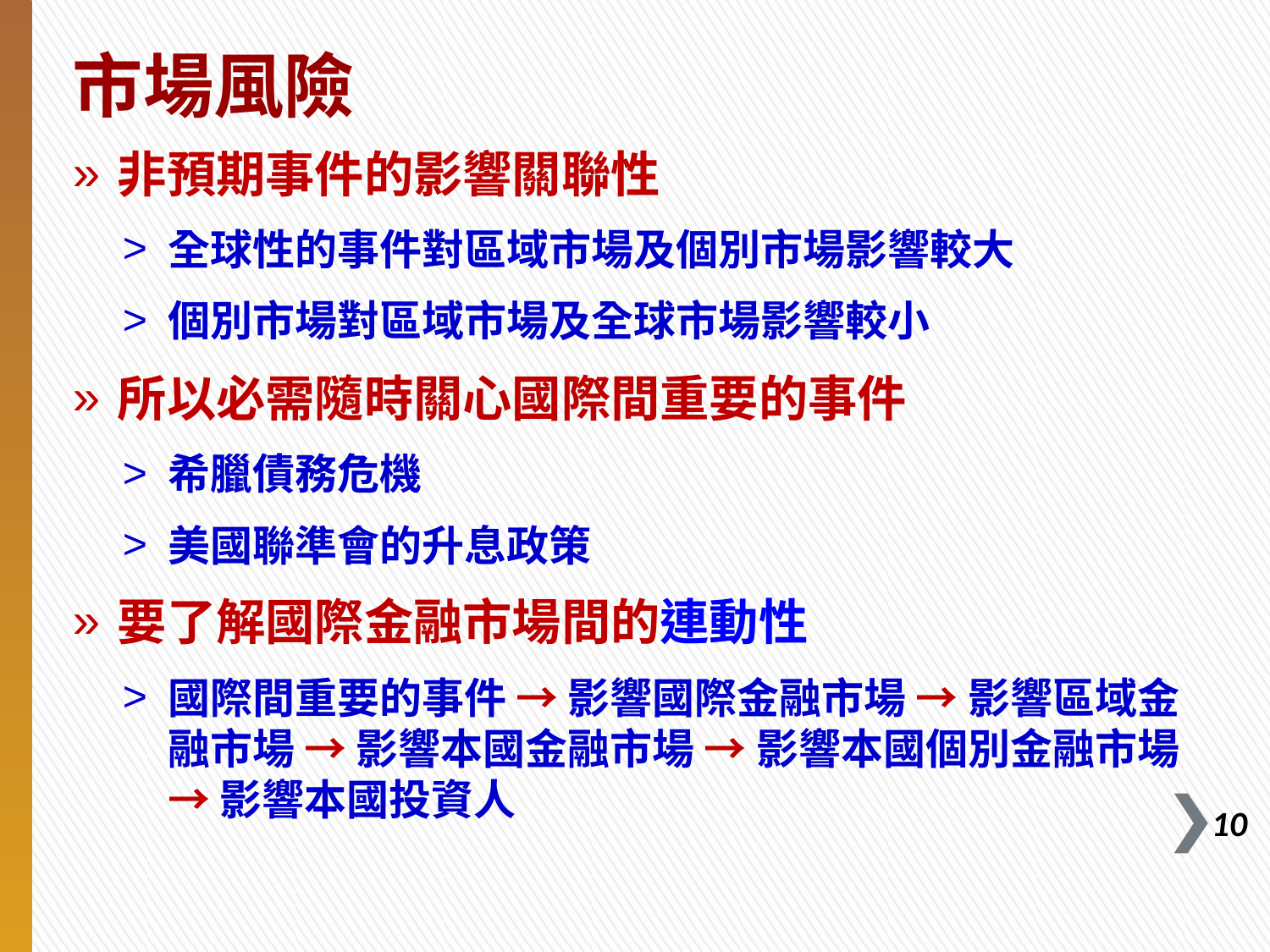

# 市場風險
非預期事件的影響關聯性
全球性的事件對區域市場及個別市場影響較大
個別市場對區域市場及全球市場影響較小
所以必需隨時關心國際間重要的事件
希臘債務危機
美國聯準會的升息政策
要了解國際金融市場間的連動性
國際間重要的事件 → 影響國際金融市場 → 影響區域金融市場 → 影響本國金融市場 → 影響本國個別金融市場→ 影響本國投資人

10